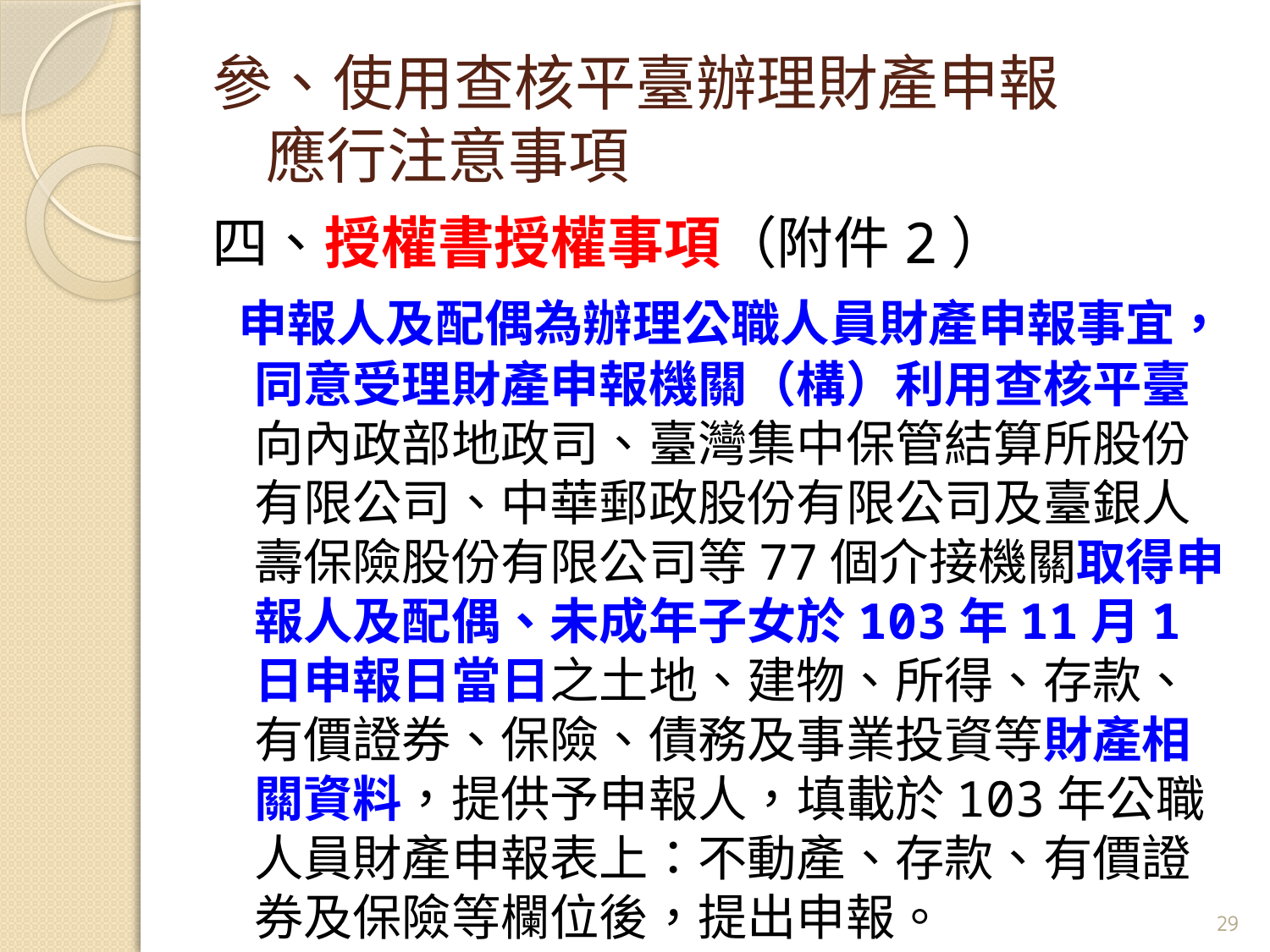

# 參、使用查核平臺辦理財產申報 應行注意事項
四、授權書授權事項（附件2）
 申報人及配偶為辦理公職人員財產申報事宜，同意受理財產申報機關（構）利用查核平臺向內政部地政司、臺灣集中保管結算所股份有限公司、中華郵政股份有限公司及臺銀人壽保險股份有限公司等77個介接機關取得申報人及配偶、未成年子女於103年11月1日申報日當日之土地、建物、所得、存款、有價證券、保險、債務及事業投資等財產相關資料，提供予申報人，填載於103年公職人員財產申報表上：不動產、存款、有價證券及保險等欄位後，提出申報。

29